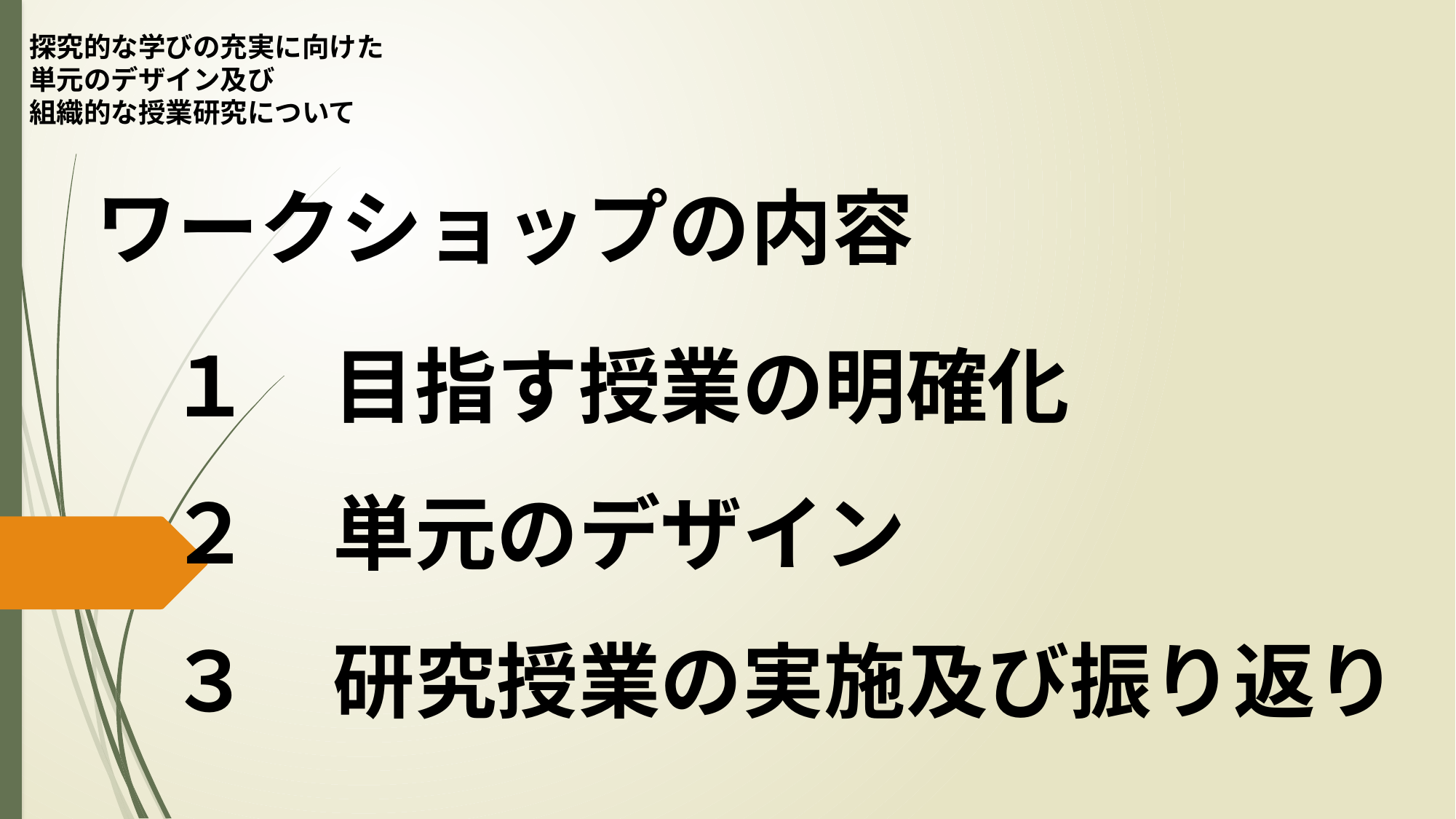

探究的な学びの充実に向けた
単元のデザイン及び
組織的な授業研究について
ワークショップの内容
# １　目指す授業の明確化 　２　単元のデザイン 　３　研究授業の実施及び振り返り